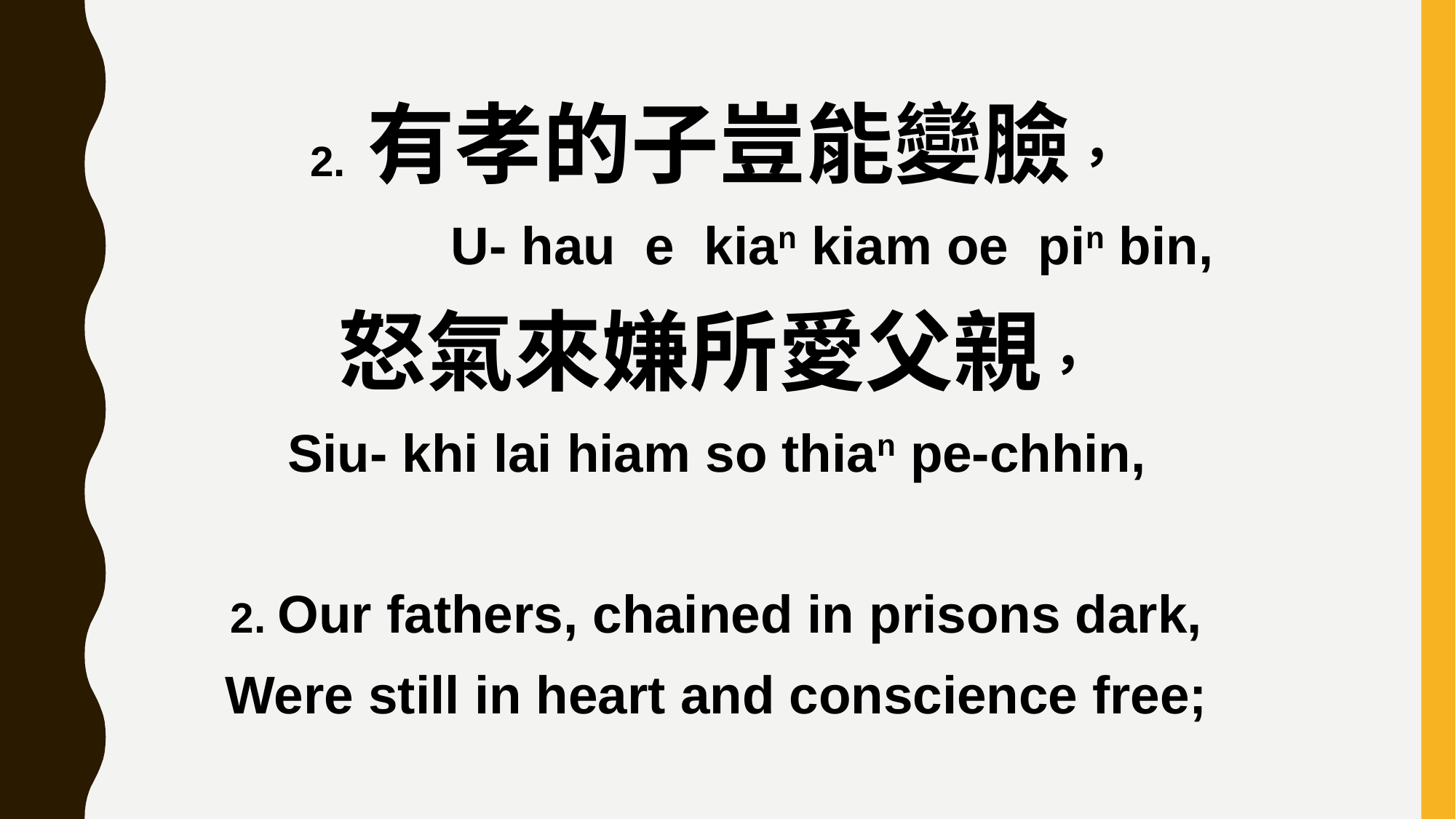

2. 有孝的子豈能變臉，
                   U- hau  e  kian kiam oe  pin bin,
怒氣來嫌所愛父親，
Siu- khi lai hiam so thian pe-chhin,

2. Our fathers, chained in prisons dark,
Were still in heart and conscience free;